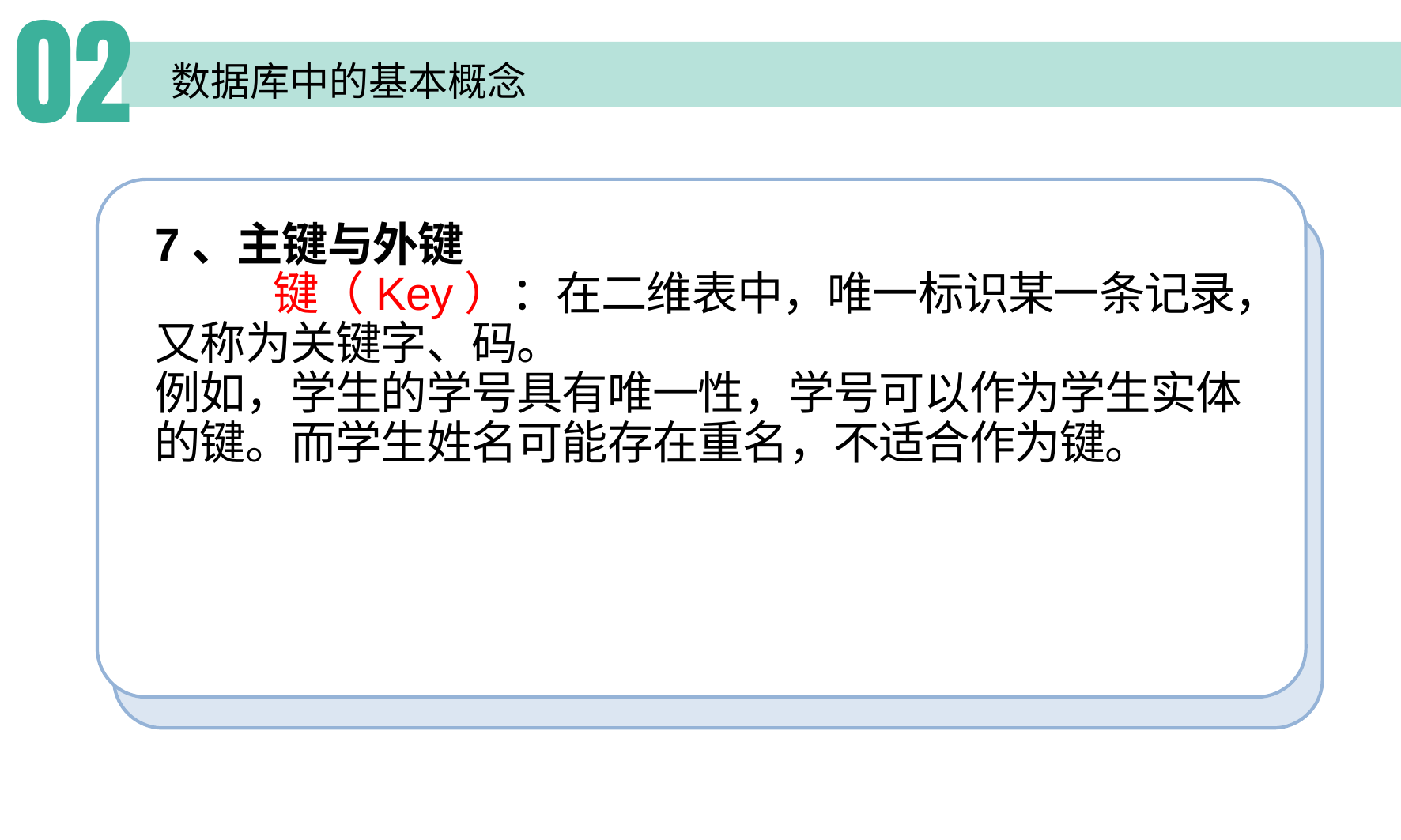

02

  数据库中的基本概念

7、主键与外键
	键（Key）：在二维表中，唯一标识某一条记录，又称为关键字、码。
例如，学生的学号具有唯一性，学号可以作为学生实体的键。而学生姓名可能存在重名，不适合作为键。